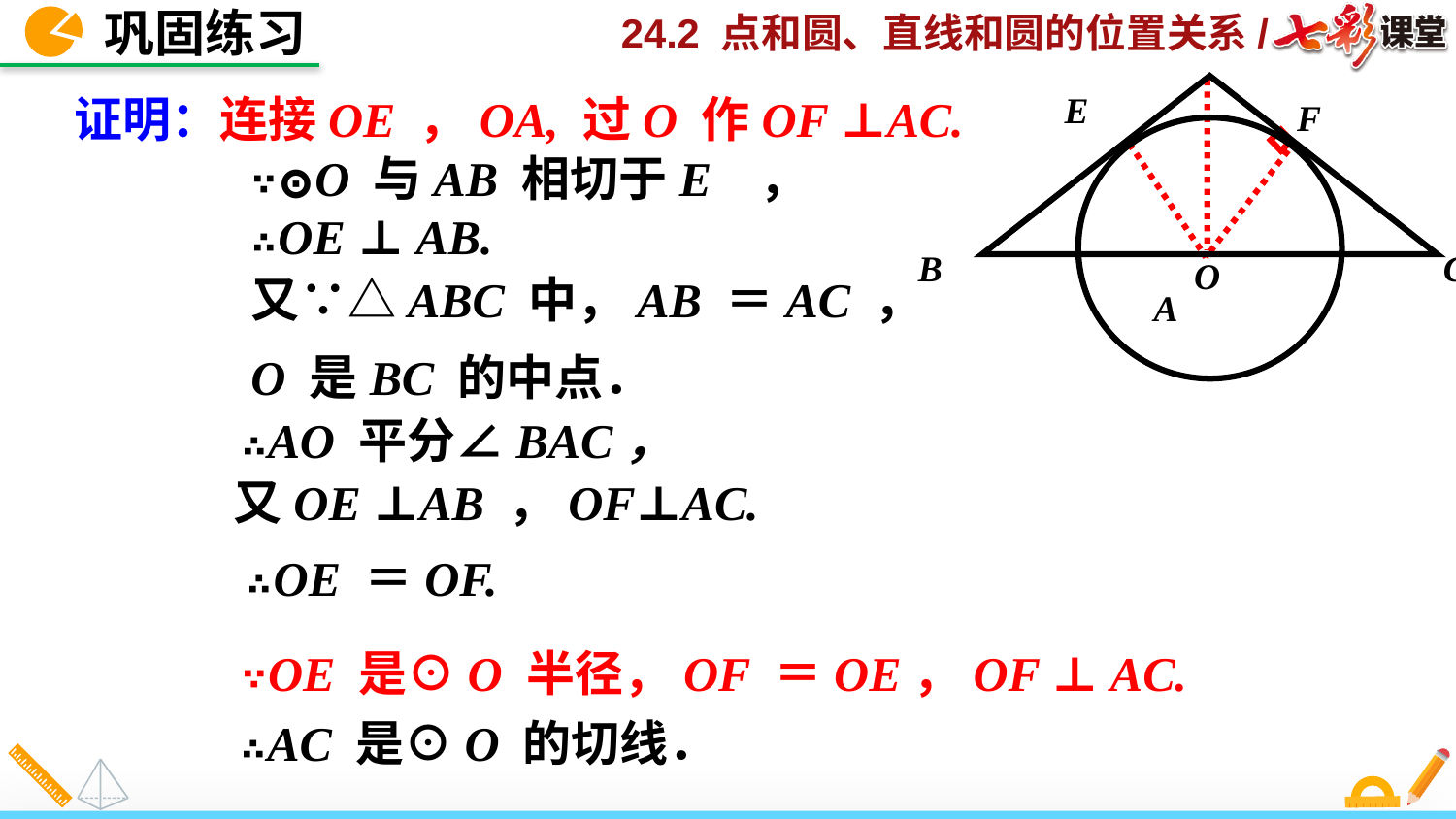

巩固练习

E
证明：连接OE ，OA, 过O 作OF ⊥AC.
F

∵⊙O 与AB 相切于E   ，
∴OE ⊥ AB.

B
C
O
又∵△ABC 中，AB ＝AC ，
O 是BC 的中点．
A
∴AO 平分∠BAC，
又OE ⊥AB ，OF⊥AC.
∴OE ＝OF.
∵OE 是⊙O 半径，OF ＝OE，OF ⊥ AC.
∴AC 是⊙O 的切线．